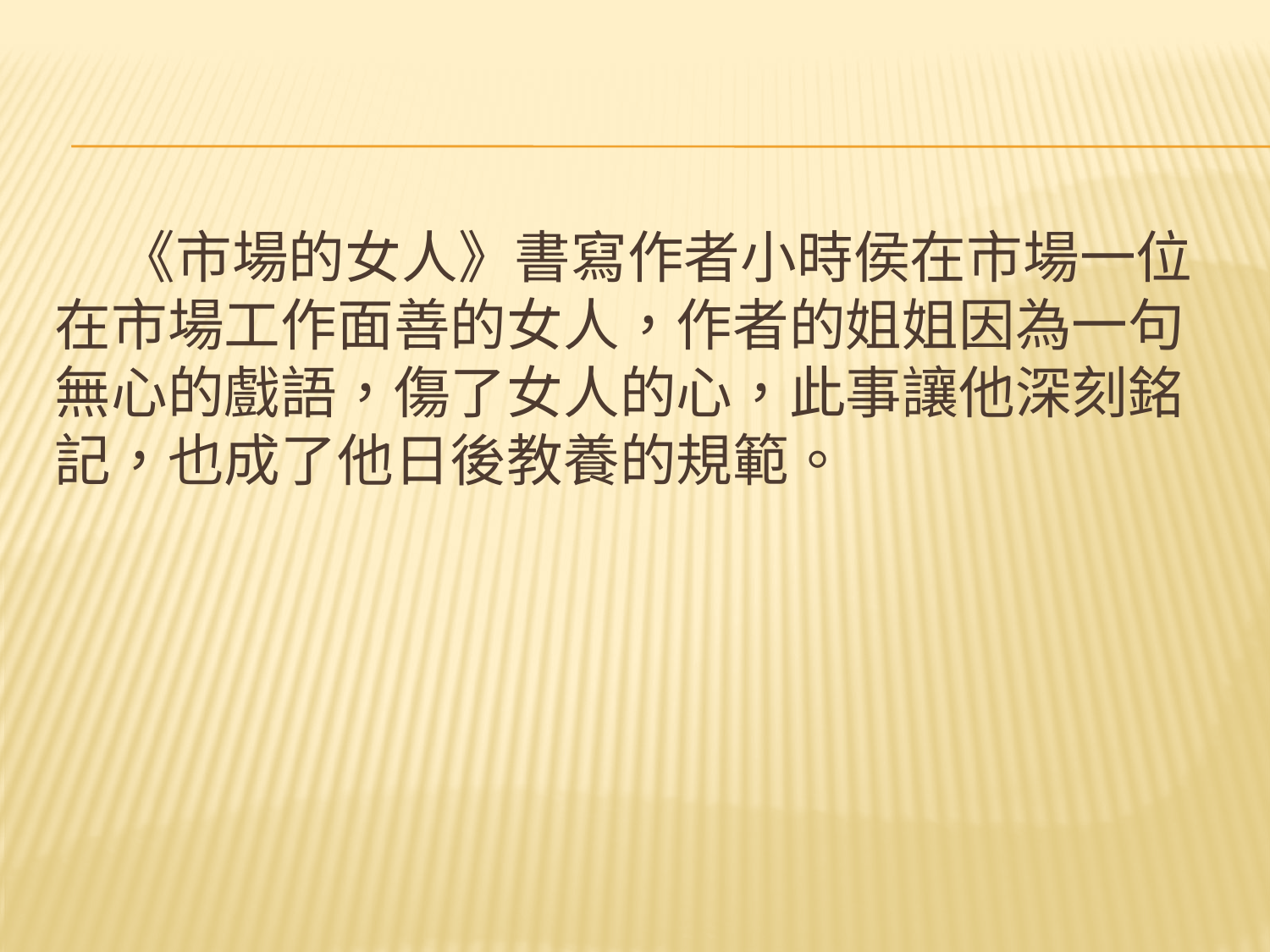

#
    《市場的女人》書寫作者小時侯在市場一位在市場工作面善的女人，作者的姐姐因為一句無心的戲語，傷了女人的心，此事讓他深刻銘記，也成了他日後教養的規範。